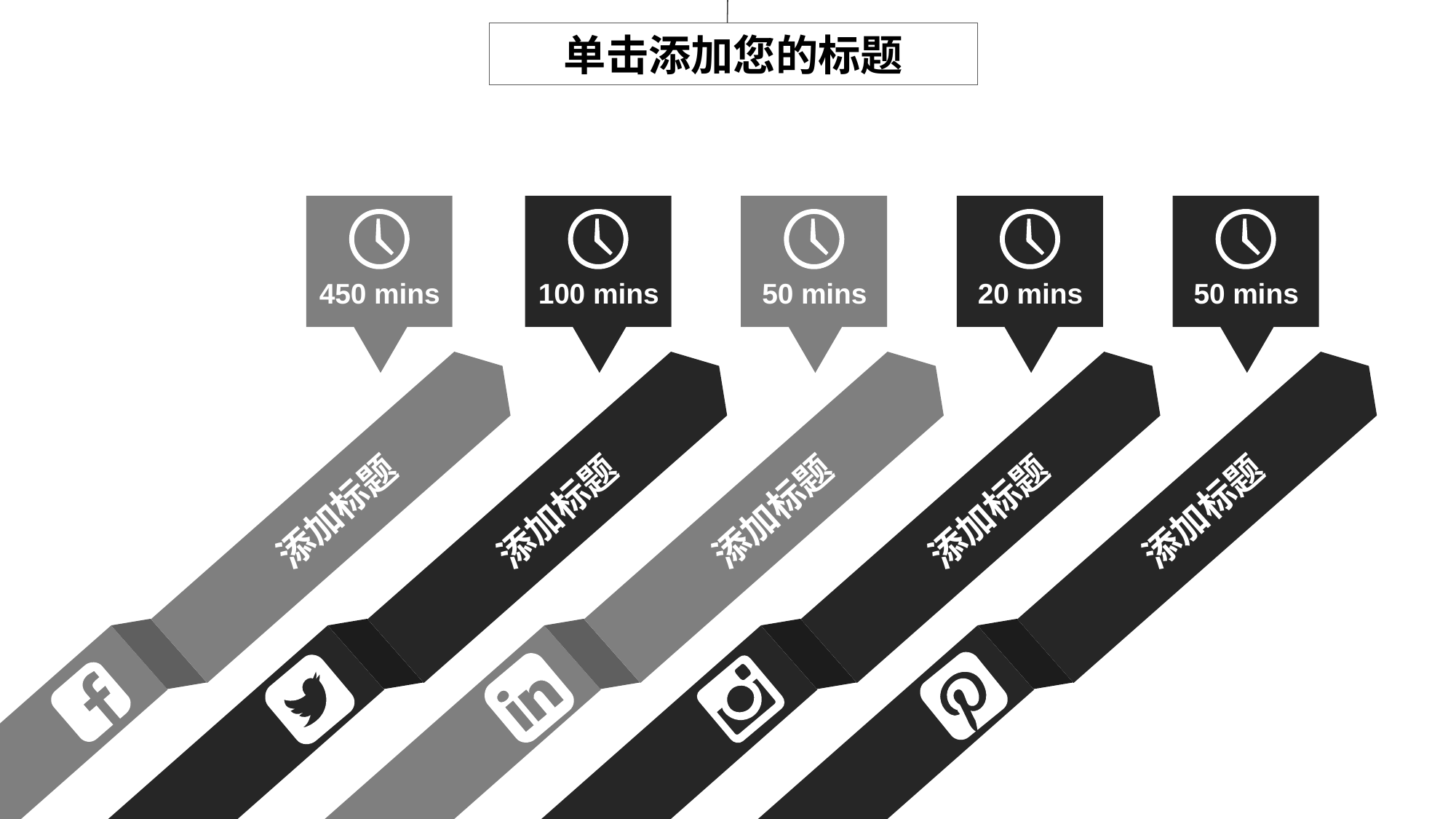

单击添加您的标题

450 mins

100 mins

50 mins

20 mins

50 mins
添加标题
添加标题
添加标题
添加标题
添加标题